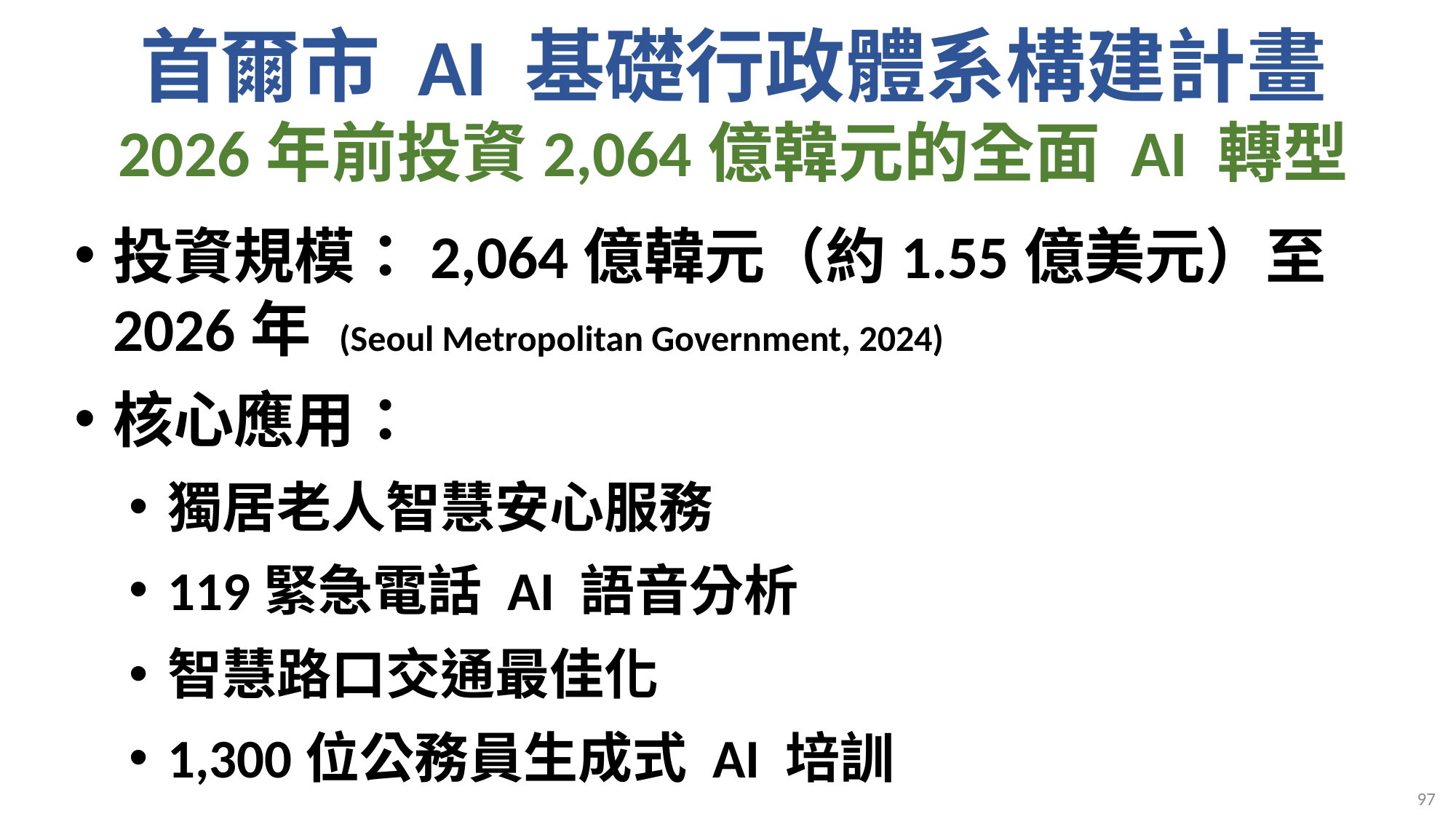

# 首爾市 AI 基礎行政體系構建計畫 2026年前投資2,064億韓元的全面 AI 轉型
投資規模：2,064億韓元（約1.55億美元）至2026年 (Seoul Metropolitan Government, 2024)
核心應用：
獨居老人智慧安心服務
119緊急電話 AI 語音分析
智慧路口交通最佳化
1,300位公務員生成式 AI 培訓
97